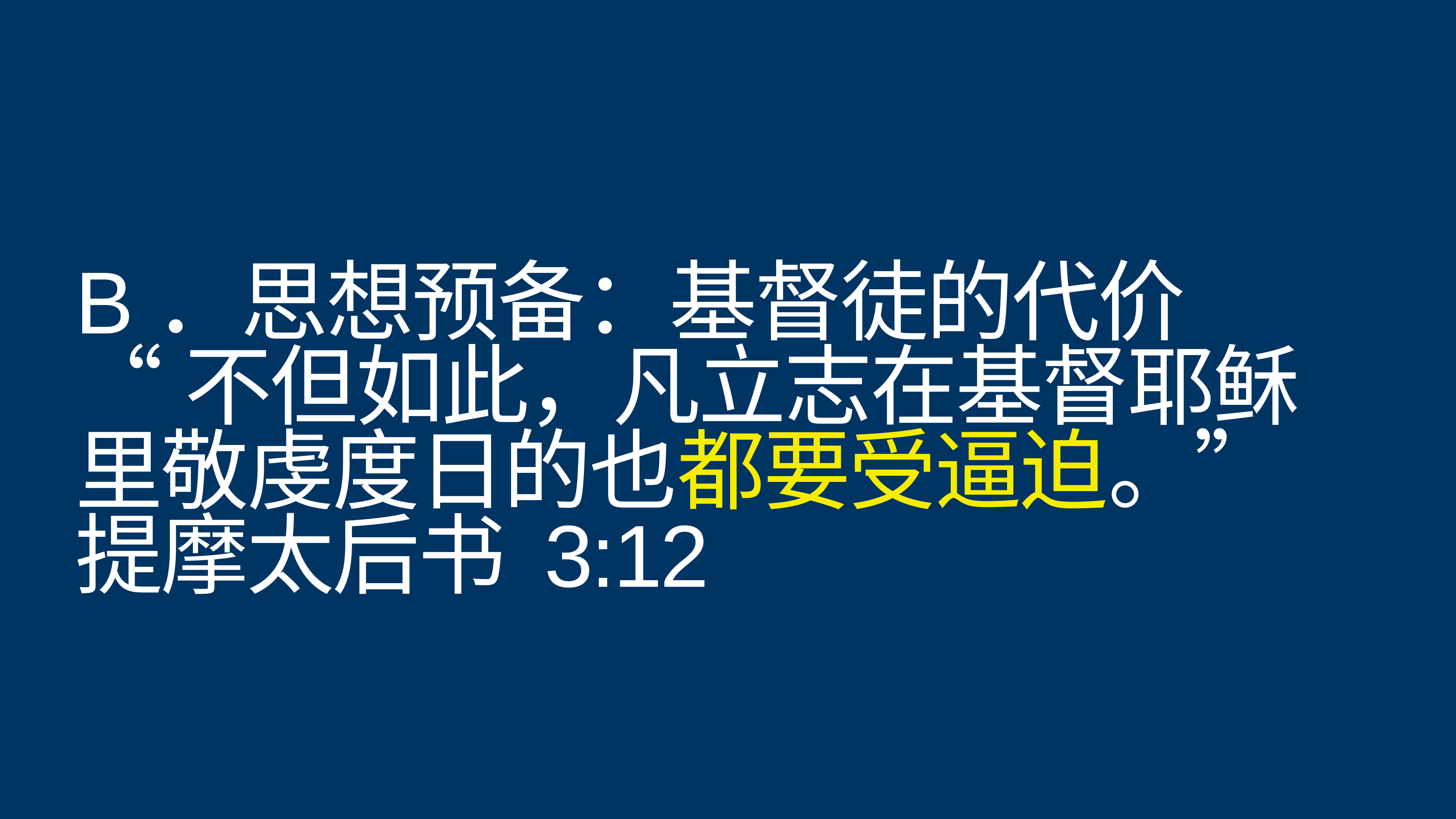

# B．思想预备：基督徒的代价
“不但如此，凡立志在基督耶稣里敬虔度日的也都要受逼迫。”
提摩太后书 3:12